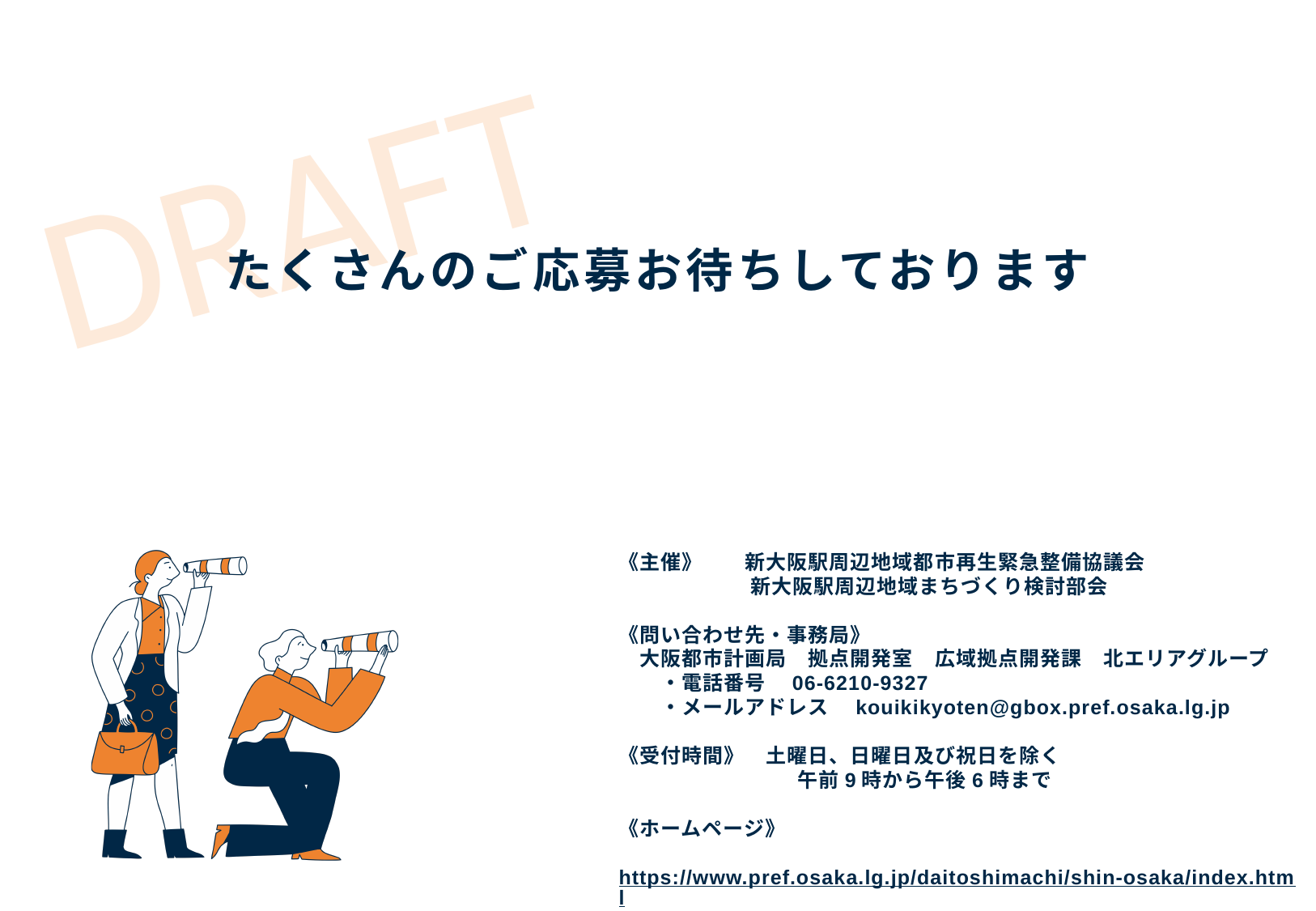

たくさんのご応募お待ちしております
《主催》　　新大阪駅周辺地域都市再生緊急整備協議会
　　　　　　 新大阪駅周辺地域まちづくり検討部会

《問い合わせ先・事務局》
　大阪都市計画局　拠点開発室　広域拠点開発課　北エリアグループ
　　・電話番号　06-6210-9327
　　・メールアドレス　kouikikyoten@gbox.pref.osaka.lg.jp

《受付時間》　土曜日、日曜日及び祝日を除く
 　　　　　　　　午前9時から午後6時まで

《ホームページ》
　https://www.pref.osaka.lg.jp/daitoshimachi/shin-osaka/index.html

10